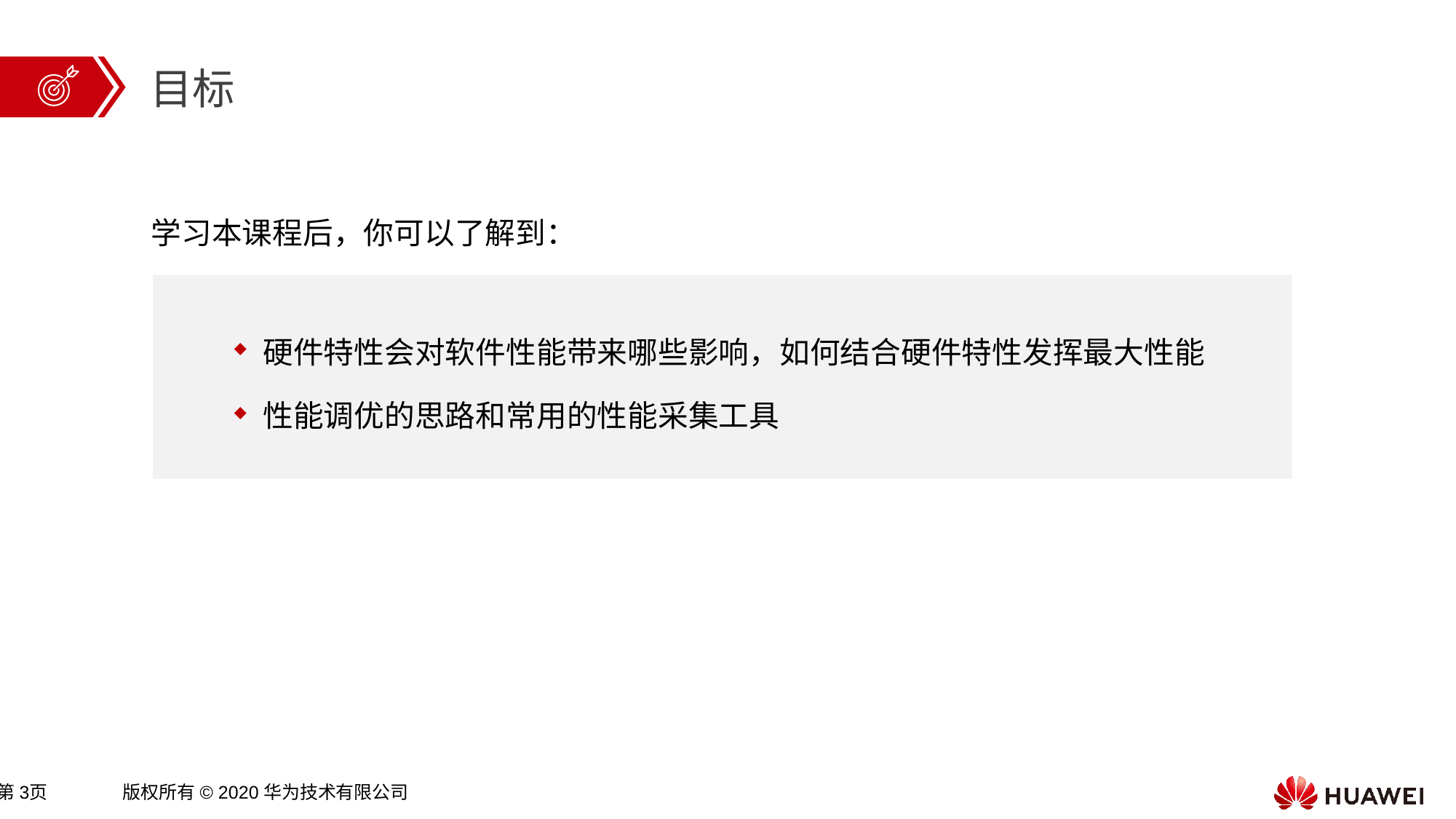

目标
学习本课程后，你可以了解到：

硬件特性会对软件性能带来哪些影响，如何结合硬件特性发挥最大性能
性能调优的思路和常用的性能采集工具